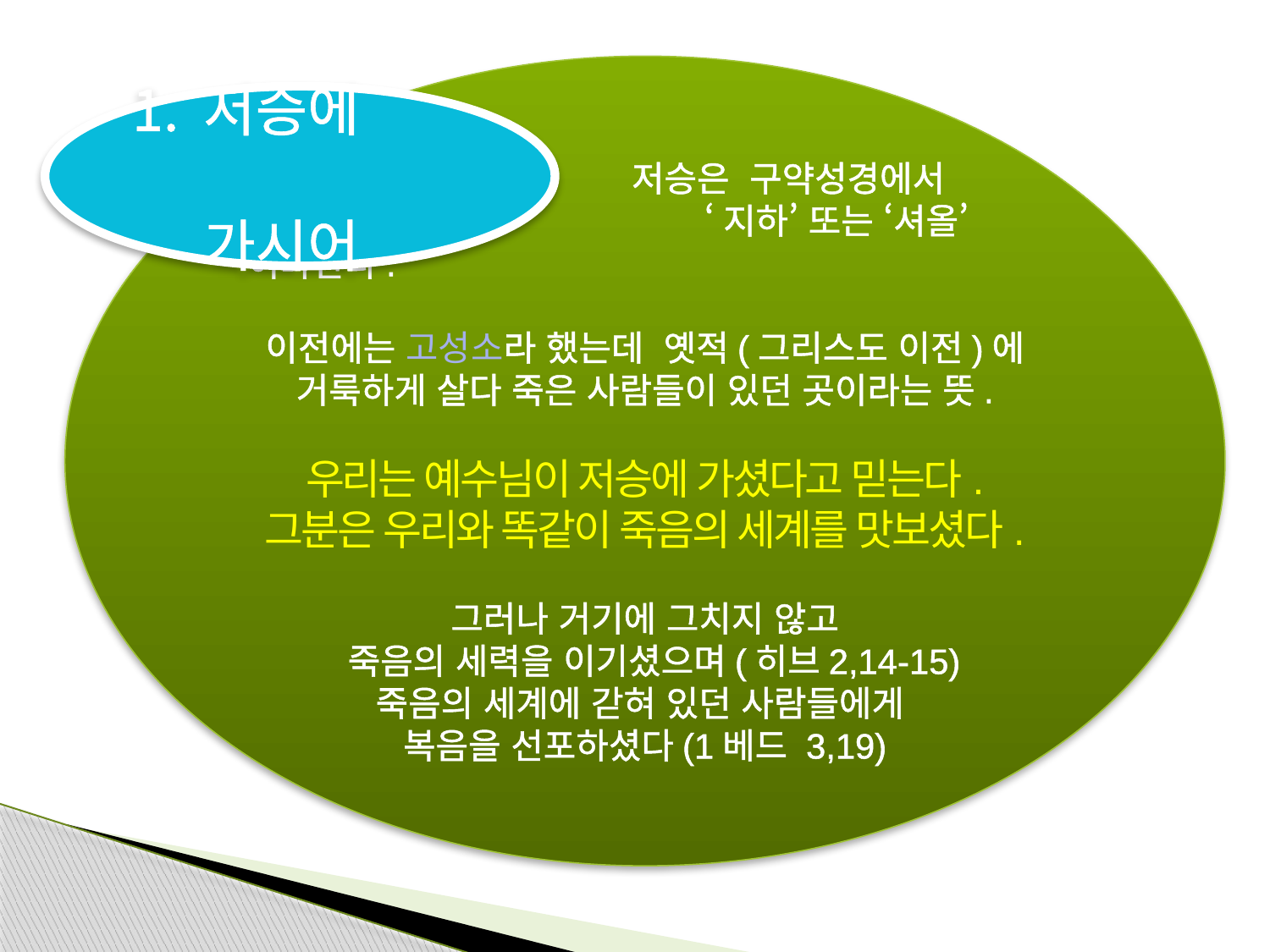

저승은  구약성경에서
                                              ‘지하’ 또는 ‘셔올’이라한다.

이전에는 고성소라 했는데  옛적(그리스도 이전)에
거룩하게 살다 죽은 사람들이 있던 곳이라는 뜻.

우리는 예수님이 저승에 가셨다고 믿는다.
그분은 우리와 똑같이 죽음의 세계를 맛보셨다.

그러나 거기에 그치지 않고
 죽음의 세력을 이기셨으며(히브2,14-15)
죽음의 세계에 갇혀 있던 사람들에게
복음을 선포하셨다(1베드 3,19)
저승에
             가시어